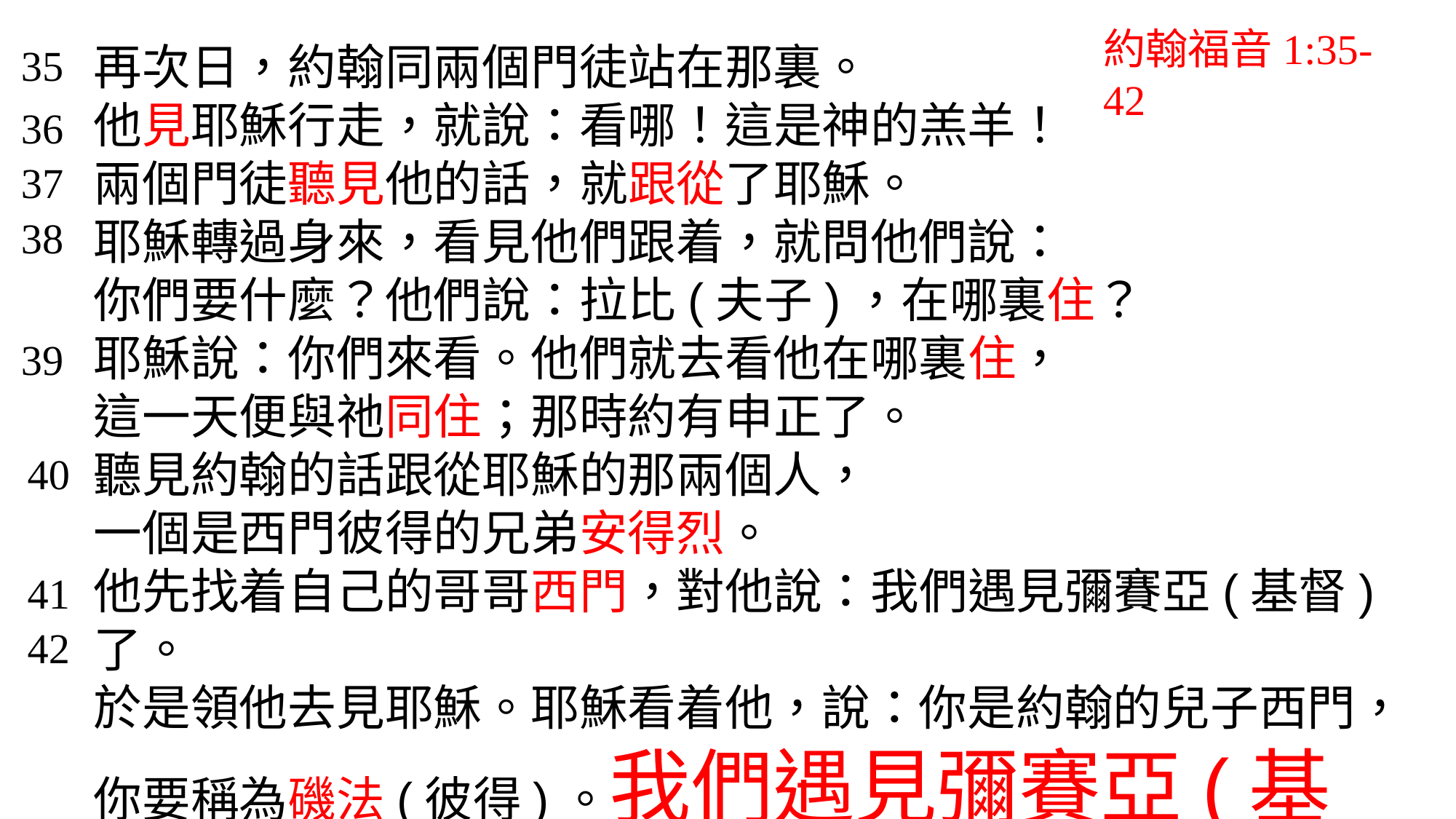

約翰福音1:35-42
再次日，約翰同兩個門徒站在那裏。
他見耶穌行走，就說：看哪！這是神的羔羊！
兩個門徒聽見他的話，就跟從了耶穌。
耶穌轉過身來，看見他們跟着，就問他們說：
你們要什麼？他們說：拉比(夫子)，在哪裏住？
耶穌說：你們來看。他們就去看他在哪裏住，
這一天便與祂同住；那時約有申正了。
聽見約翰的話跟從耶穌的那兩個人，
一個是西門彼得的兄弟安得烈。
他先找着自己的哥哥西門，對他說：我們遇見彌賽亞(基督)了。
於是領他去見耶穌。耶穌看着他，說：你是約翰的兒子西門，你要稱為磯法(彼得)。我們遇見彌賽亞(基督)了
35
36
37
38
39
40
41
42